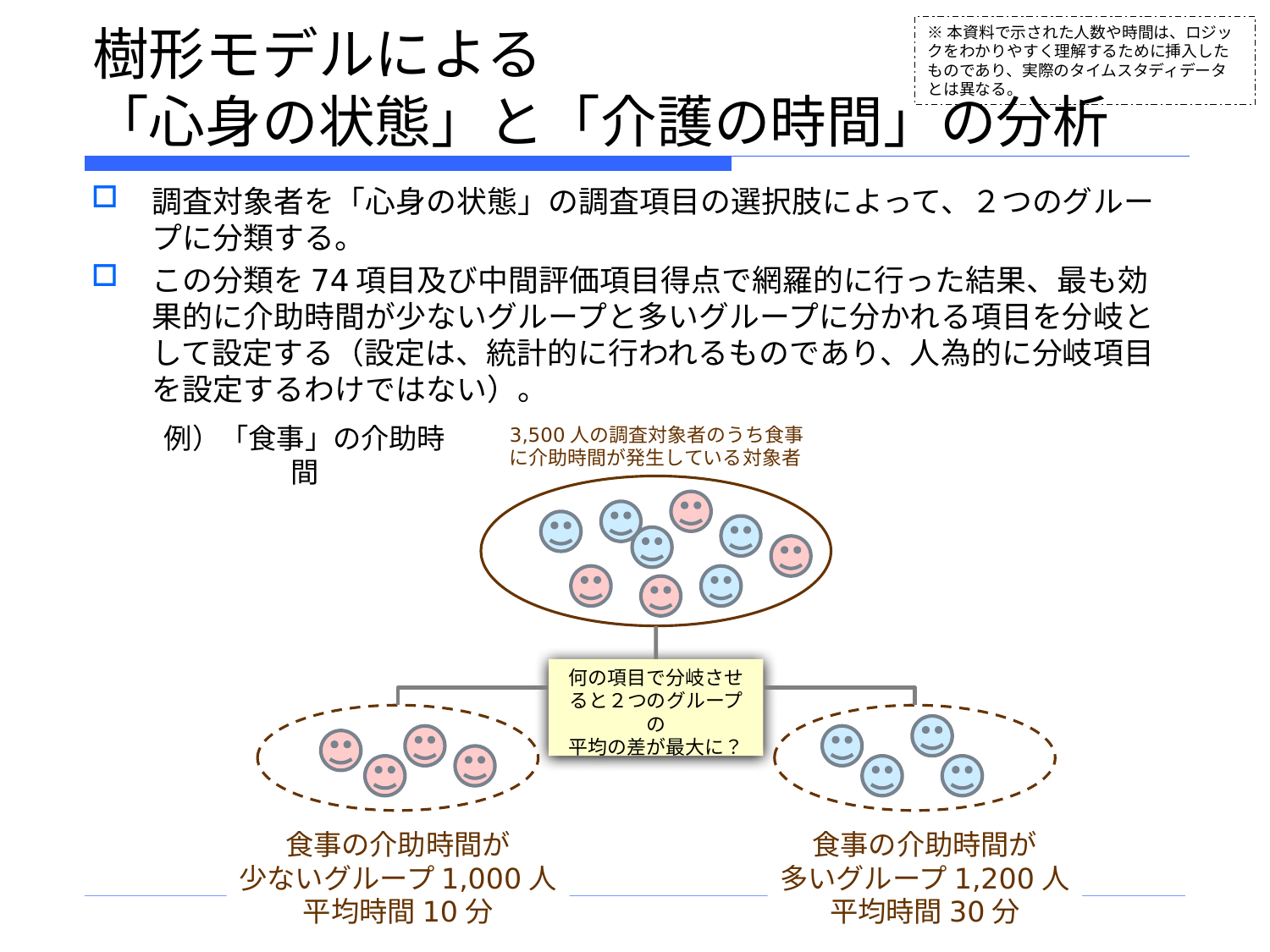

※本資料で示された人数や時間は、ロジックをわかりやすく理解するために挿入したものであり、実際のタイムスタディデータとは異なる。
# 樹形モデルによる 「心身の状態」と「介護の時間」の分析
調査対象者を「心身の状態」の調査項目の選択肢によって、２つのグループに分類する。
この分類を74項目及び中間評価項目得点で網羅的に行った結果、最も効果的に介助時間が少ないグループと多いグループに分かれる項目を分岐として設定する（設定は、統計的に行われるものであり、人為的に分岐項目を設定するわけではない）。
例）「食事」の介助時間
3,500人の調査対象者のうち食事
に介助時間が発生している対象者

何の項目で分岐させると２つのグループの
平均の差が最大に？

食事の介助時間が
少ないグループ1,000人
平均時間10分
食事の介助時間が
多いグループ1,200人
平均時間30分